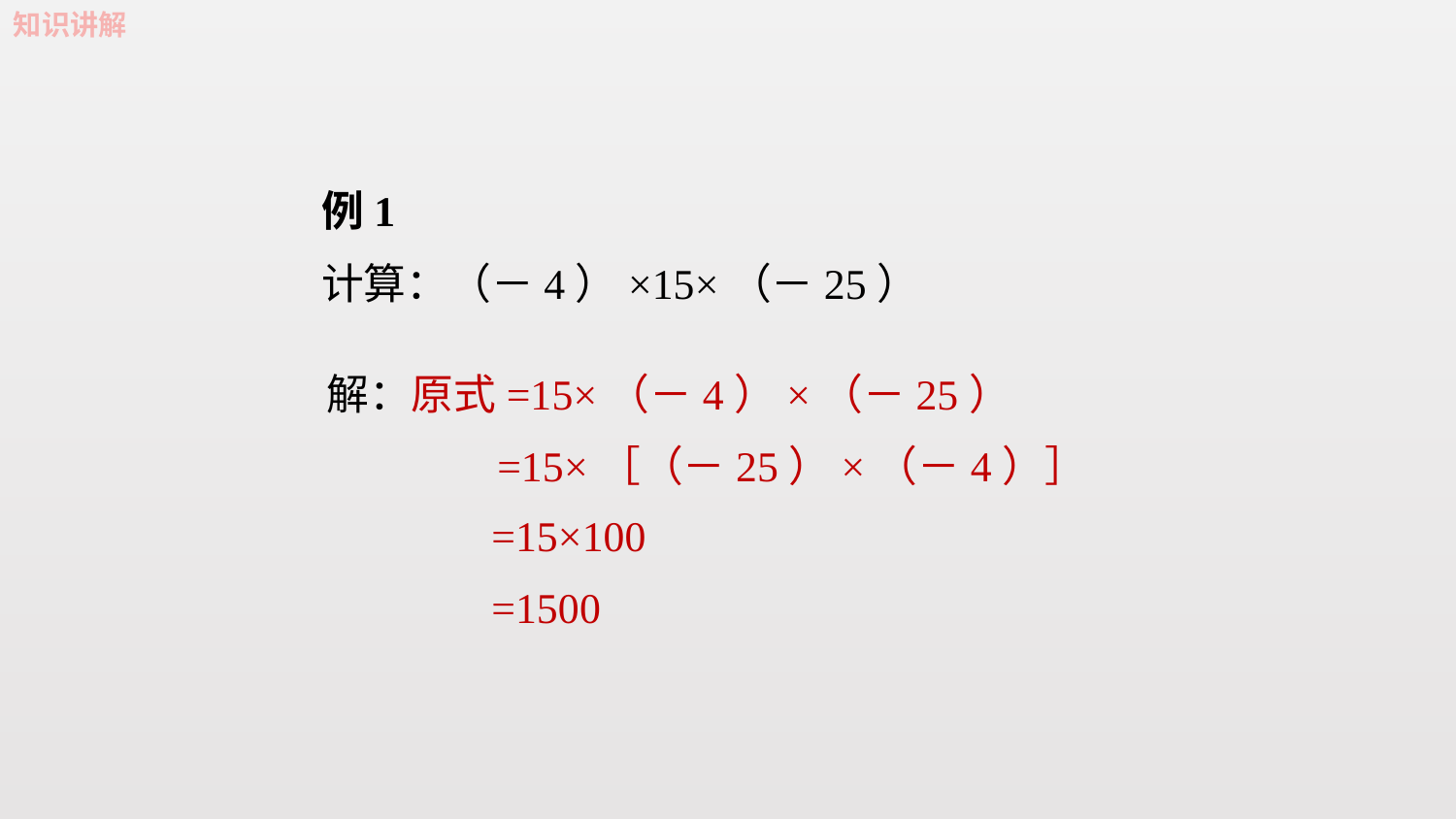

知识讲解
例1
计算：（－4）×15×（－25）
解：原式=15×（－4）×（－25）
                =15×［（－25）×（－4）］
=15×100
=1500